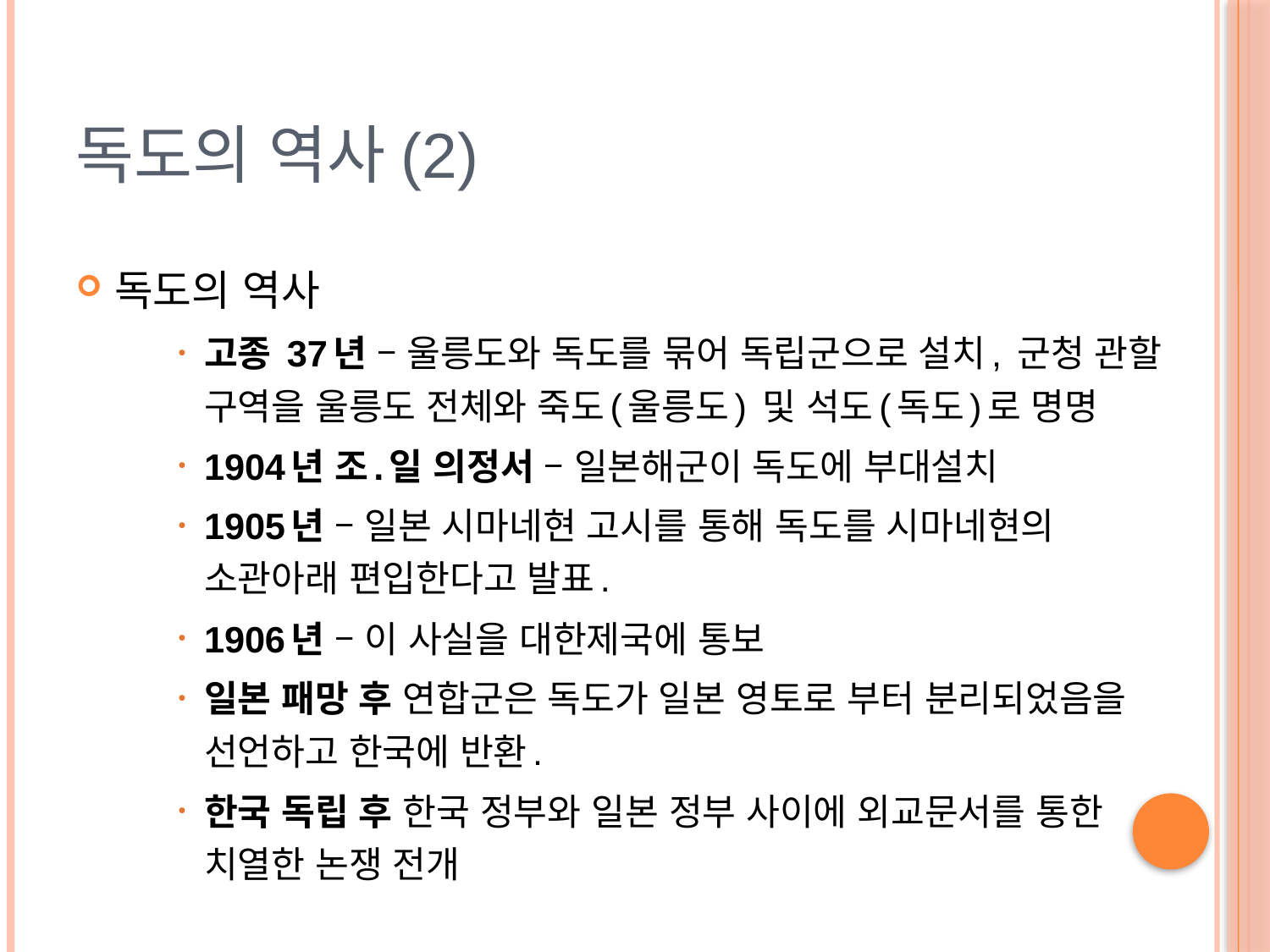

# 독도의 역사(2)
독도의 역사
고종 37년 – 울릉도와 독도를 묶어 독립군으로 설치, 군청 관할 구역을 울릉도 전체와 죽도(울릉도) 및 석도(독도)로 명명
1904년 조.일 의정서 – 일본해군이 독도에 부대설치
1905년 – 일본 시마네현 고시를 통해 독도를 시마네현의 소관아래 편입한다고 발표.
1906년 – 이 사실을 대한제국에 통보
일본 패망 후 연합군은 독도가 일본 영토로 부터 분리되었음을 선언하고 한국에 반환.
한국 독립 후 한국 정부와 일본 정부 사이에 외교문서를 통한 치열한 논쟁 전개